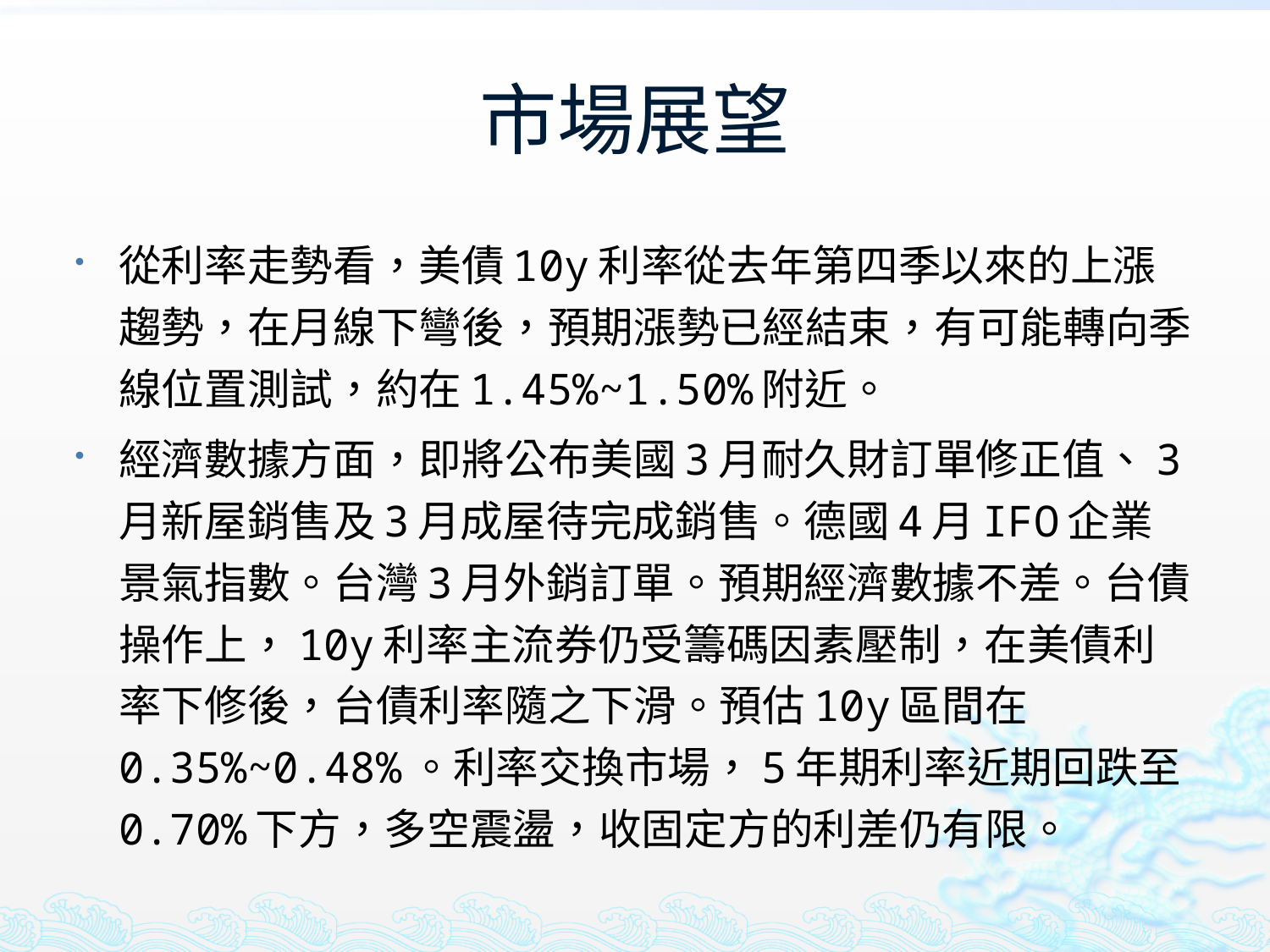

# 市場展望
從利率走勢看，美債10y利率從去年第四季以來的上漲趨勢，在月線下彎後，預期漲勢已經結束，有可能轉向季線位置測試，約在1.45%~1.50%附近。
經濟數據方面，即將公布美國3月耐久財訂單修正值、3月新屋銷售及3月成屋待完成銷售。德國4月IFO企業景氣指數。台灣3月外銷訂單。預期經濟數據不差。台債操作上，10y利率主流券仍受籌碼因素壓制，在美債利率下修後，台債利率隨之下滑。預估10y區間在0.35%~0.48%。利率交換市場，5年期利率近期回跌至0.70%下方，多空震盪，收固定方的利差仍有限。